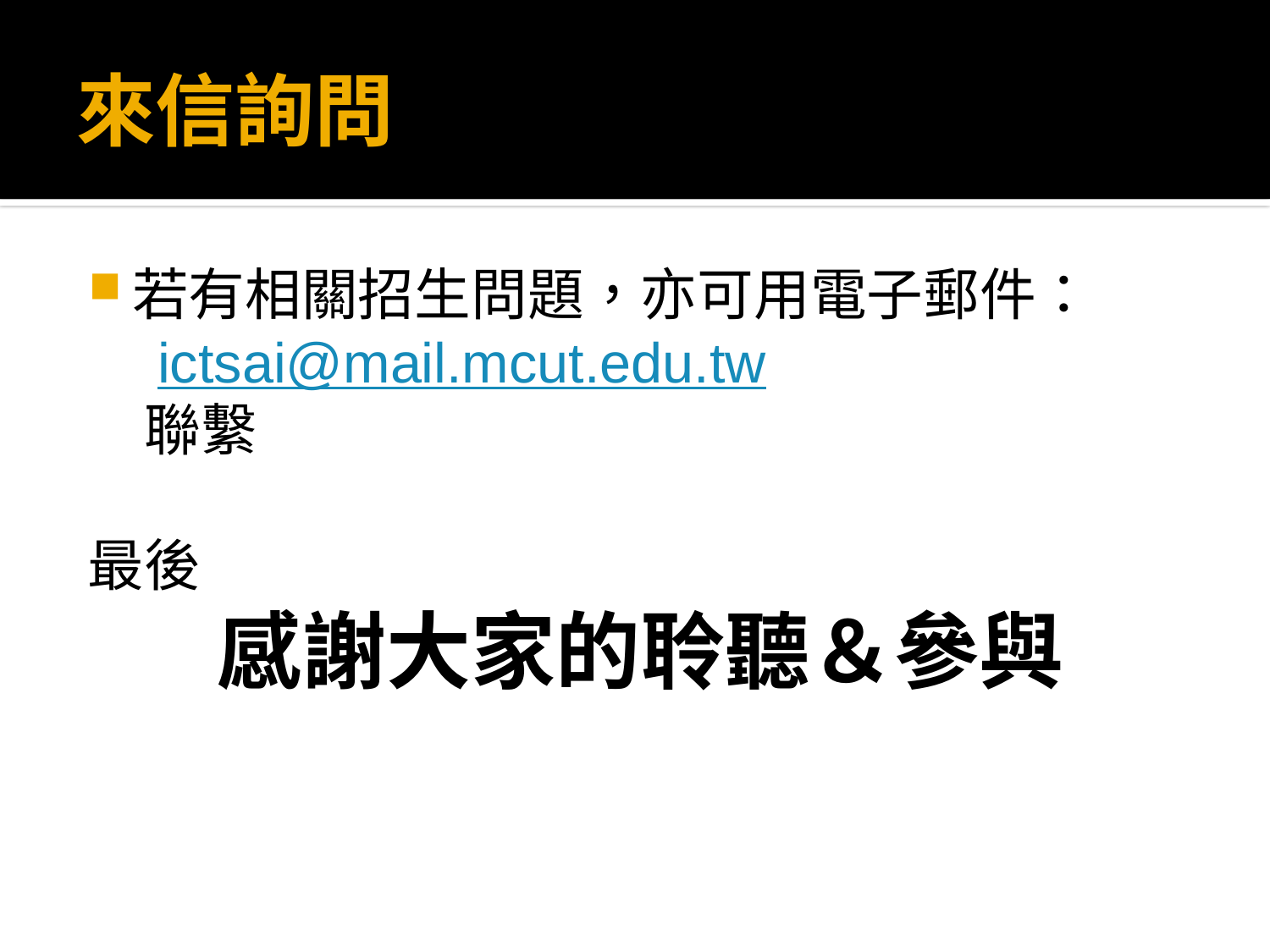

# 來信詢問
若有相關招生問題，亦可用電子郵件：
　ictsai@mail.mcut.edu.tw
　聯繫

最後
感謝大家的聆聽＆參與